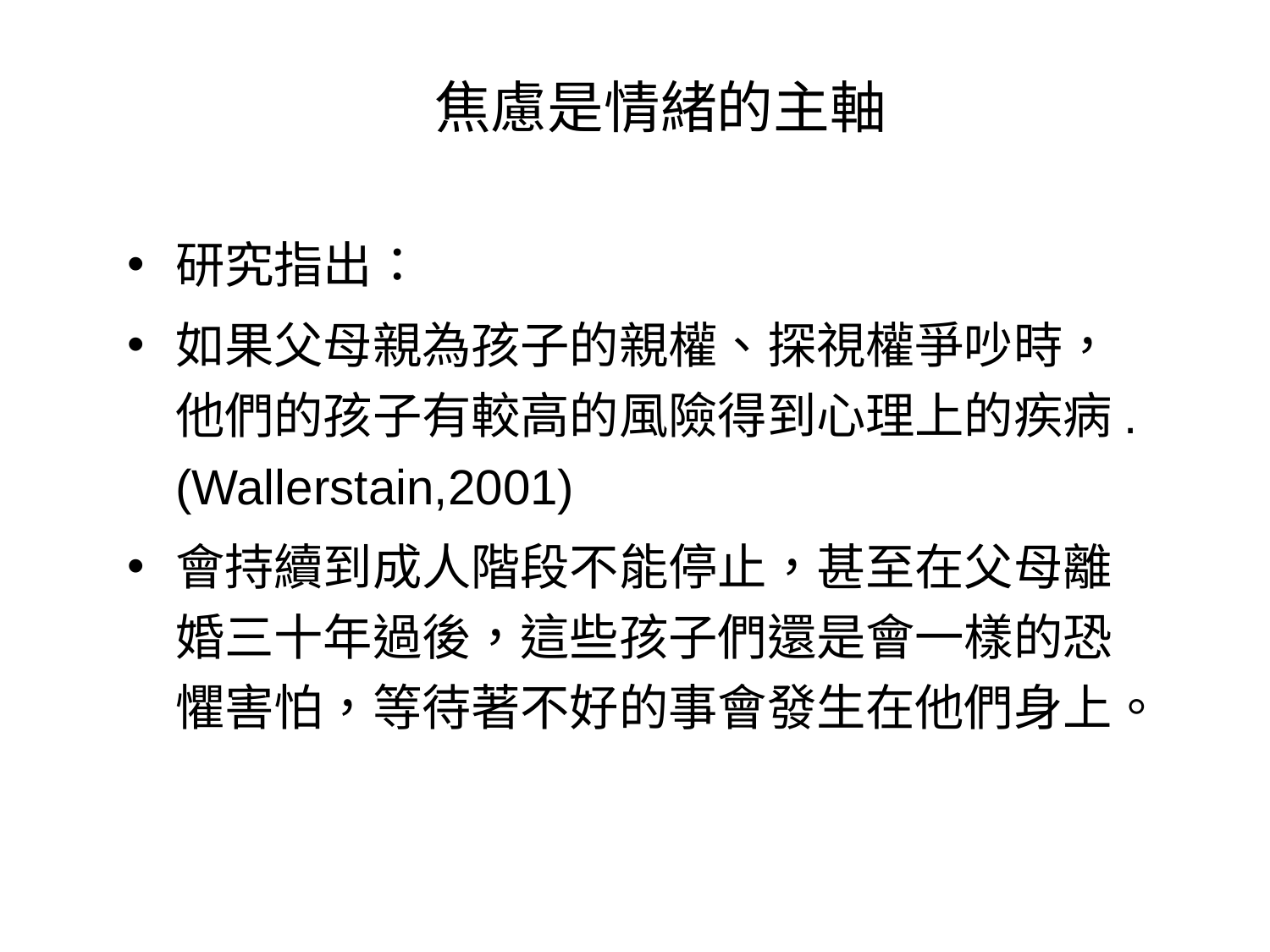

# 焦慮是情緒的主軸
研究指出：
如果父母親為孩子的親權、探視權爭吵時，他們的孩子有較高的風險得到心理上的疾病.(Wallerstain,2001)
會持續到成人階段不能停止，甚至在父母離婚三十年過後，這些孩子們還是會一樣的恐懼害怕，等待著不好的事會發生在他們身上。